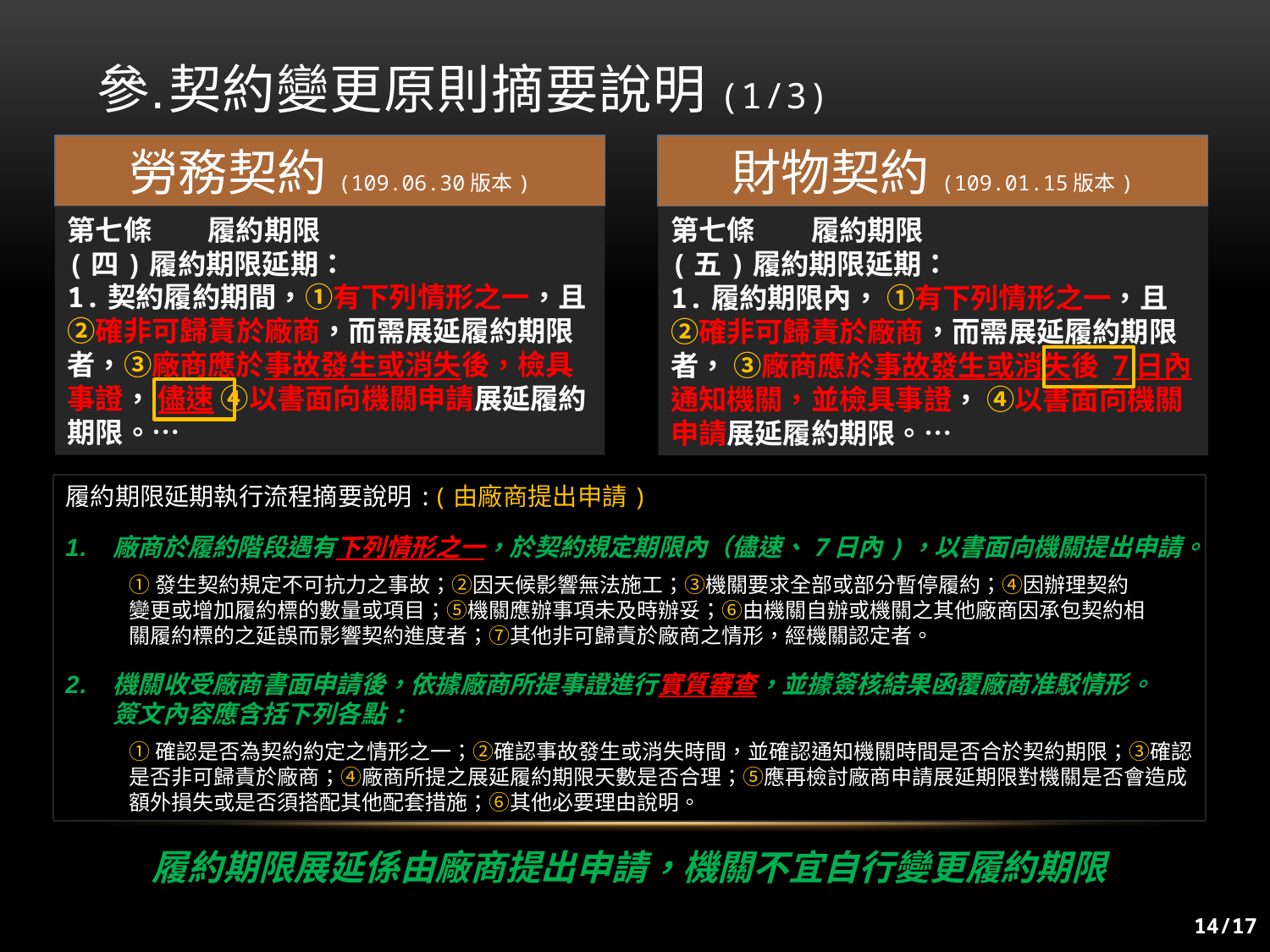

# 契約變更原則摘要說明(1/3)
勞務契約(109.06.30版本)
財物契約(109.01.15版本)
第七條　　履約期限
(四)履約期限延期：
1.契約履約期間，①有下列情形之一，且②確非可歸責於廠商，而需展延履約期限者，③廠商應於事故發生或消失後，檢具事證， 儘速 ④以書面向機關申請展延履約期限。…
第七條　　履約期限
(五)履約期限延期：
1.履約期限內， ①有下列情形之一，且②確非可歸責於廠商，而需展延履約期限者， ③廠商應於事故發生或消失後 7日內 通知機關，並檢具事證， ④以書面向機關申請展延履約期限。…

履約期限延期執行流程摘要說明:(由廠商提出申請)
廠商於履約階段遇有下列情形之一，於契約規定期限內（儘速、7日內)，以書面向機關提出申請。
①發生契約規定不可抗力之事故；②因天候影響無法施工；③機關要求全部或部分暫停履約；④因辦理契約
變更或增加履約標的數量或項目；⑤機關應辦事項未及時辦妥；⑥由機關自辦或機關之其他廠商因承包契約相
關履約標的之延誤而影響契約進度者；⑦其他非可歸責於廠商之情形，經機關認定者。
機關收受廠商書面申請後，依據廠商所提事證進行實質審查，並據簽核結果函覆廠商准駁情形。
簽文內容應含括下列各點:
①確認是否為契約約定之情形之一；②確認事故發生或消失時間，並確認通知機關時間是否合於契約期限；③確認是否非可歸責於廠商；④廠商所提之展延履約期限天數是否合理；⑤應再檢討廠商申請展延期限對機關是否會造成額外損失或是否須搭配其他配套措施；⑥其他必要理由說明。
履約期限展延係由廠商提出申請，機關不宜自行變更履約期限
14/17